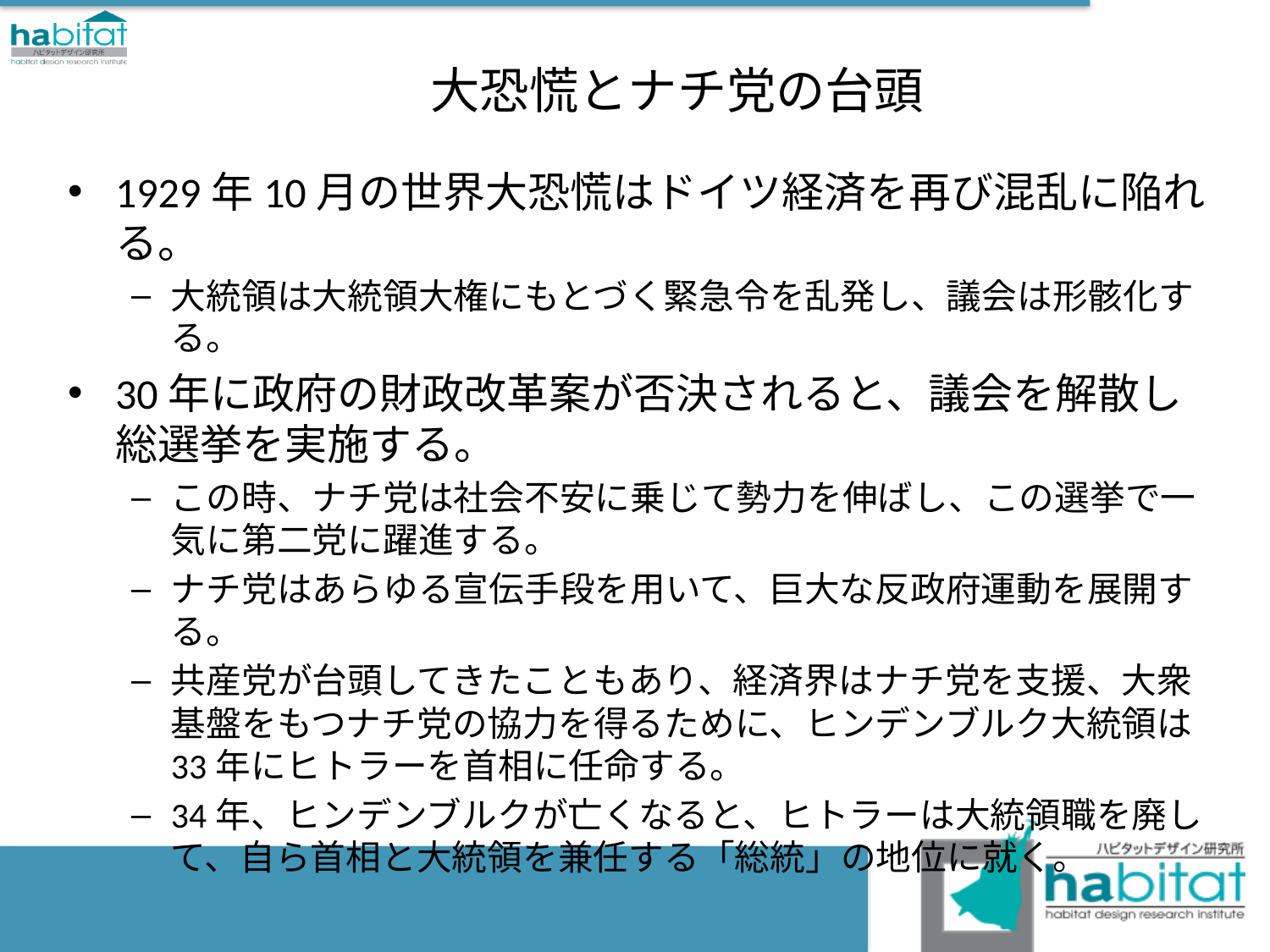

# 大恐慌とナチ党の台頭
1929年10月の世界大恐慌はドイツ経済を再び混乱に陥れる。
大統領は大統領大権にもとづく緊急令を乱発し、議会は形骸化する。
30年に政府の財政改革案が否決されると、議会を解散し総選挙を実施する。
この時、ナチ党は社会不安に乗じて勢力を伸ばし、この選挙で一気に第二党に躍進する。
ナチ党はあらゆる宣伝手段を用いて、巨大な反政府運動を展開する。
共産党が台頭してきたこともあり、経済界はナチ党を支援、大衆基盤をもつナチ党の協力を得るために、ヒンデンブルク大統領は33年にヒトラーを首相に任命する。
34年、ヒンデンブルクが亡くなると、ヒトラーは大統領職を廃して、自ら首相と大統領を兼任する「総統」の地位に就く。